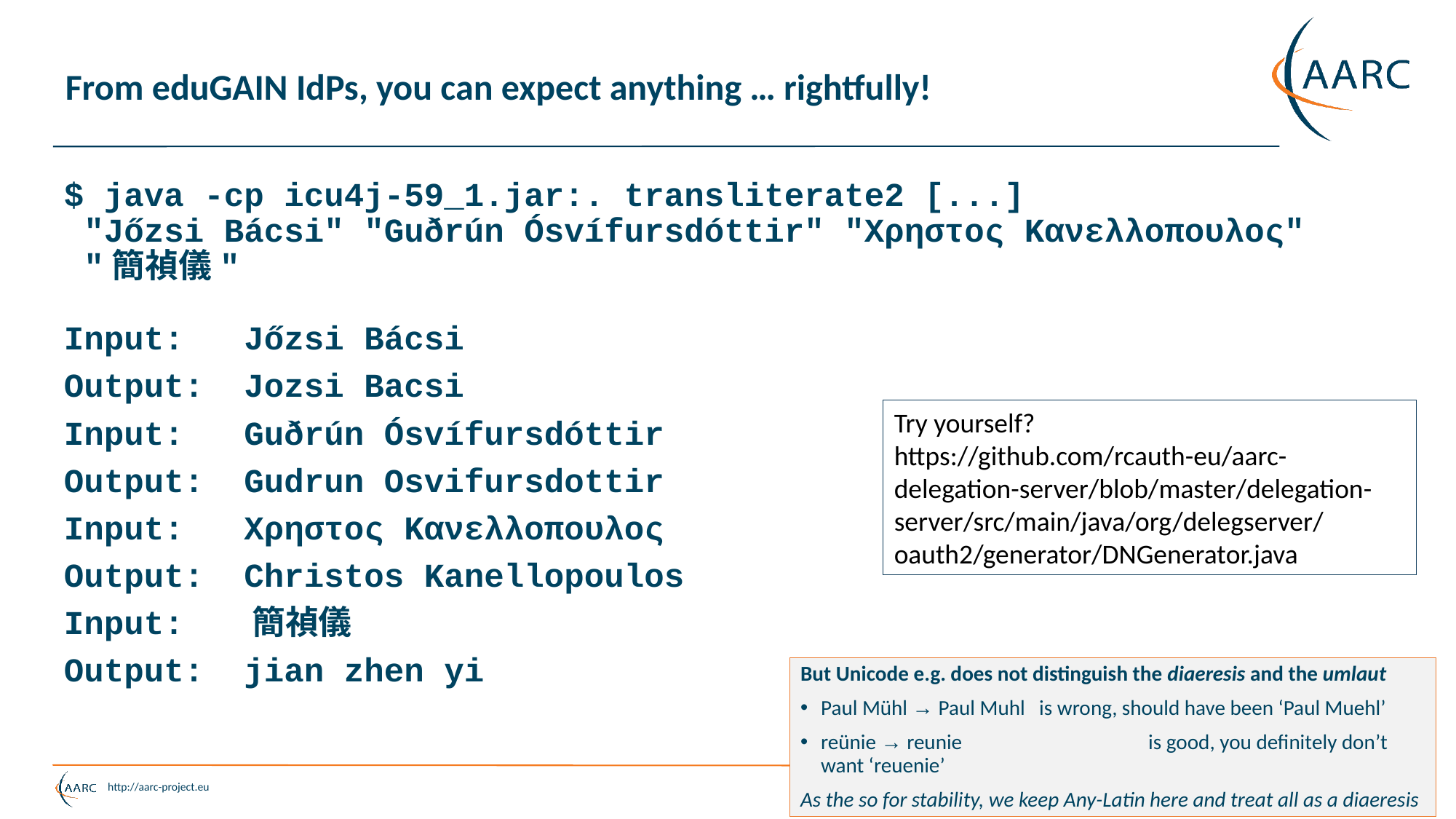

# From eduGAIN IdPs, you can expect anything … rightfully!
$ java -cp icu4j-59_1.jar:. transliterate2 [...]
 "Jőzsi Bácsi" "Guðrún Ósvífursdóttir" "Χρηστος Κανελλοπουλος"
 "簡禎儀"
Input:   Jőzsi Bácsi
Output:  Jozsi Bacsi
Input:   Guðrún Ósvífursdóttir
Output:  Gudrun Osvifursdottir
Input:   Χρηστος Κανελλοπουλος
Output:  Christos Kanellopoulos
Input:   簡禎儀
Output:  jian zhen yi
Try yourself?
https://github.com/rcauth-eu/aarc-delegation-server/blob/master/delegation-server/src/main/java/org/delegserver/oauth2/generator/DNGenerator.java
But Unicode e.g. does not distinguish the diaeresis and the umlaut
Paul Mühl → Paul Muhl	is wrong, should have been ‘Paul Muehl’
reünie → reunie		is good, you definitely don’t want ‘reuenie’
As the so for stability, we keep Any-Latin here and treat all as a diaeresis
40